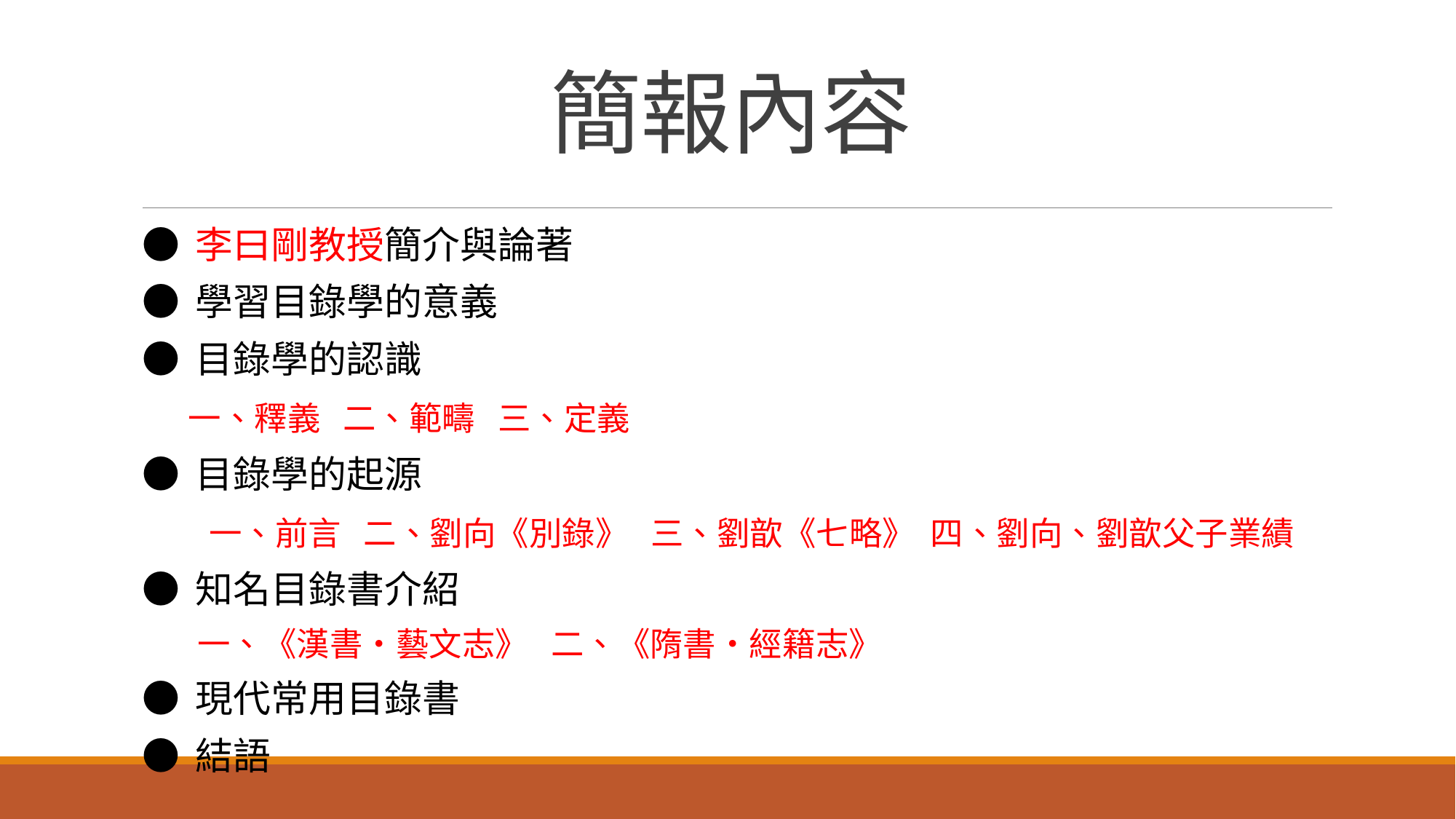

# 簡報內容
● 李曰剛教授簡介與論著
● 學習目錄學的意義
● 目錄學的認識
　 一、釋義   二、範疇   三、定義
● 目錄學的起源
       一、前言   二、劉向《別錄》   三、劉歆《七略》  四、劉向、劉歆父子業績
● 知名目錄書介紹
　   一、《漢書‧藝文志》   二、《隋書‧經籍志》
● 現代常用目錄書
● 結語